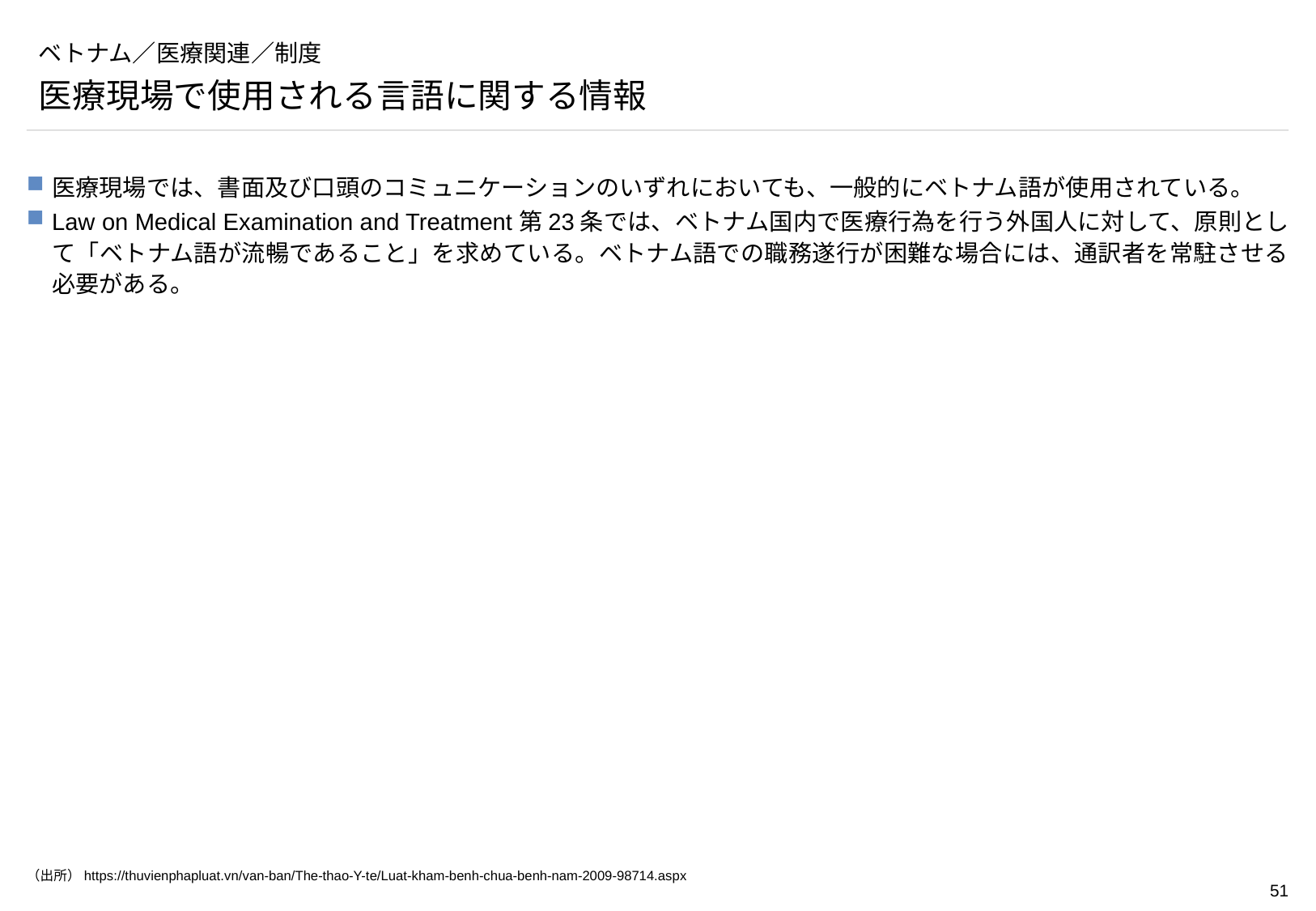

# ベトナム／医療関連／制度
医療現場で使用される言語に関する情報

医療現場では、書面及び口頭のコミュニケーションのいずれにおいても、一般的にベトナム語が使用されている。
Law on Medical Examination and Treatment第23条では、ベトナム国内で医療行為を行う外国人に対して、原則として「ベトナム語が流暢であること」を求めている。ベトナム語での職務遂行が困難な場合には、通訳者を常駐させる必要がある。
（出所）https://thuvienphapluat.vn/van-ban/The-thao-Y-te/Luat-kham-benh-chua-benh-nam-2009-98714.aspx